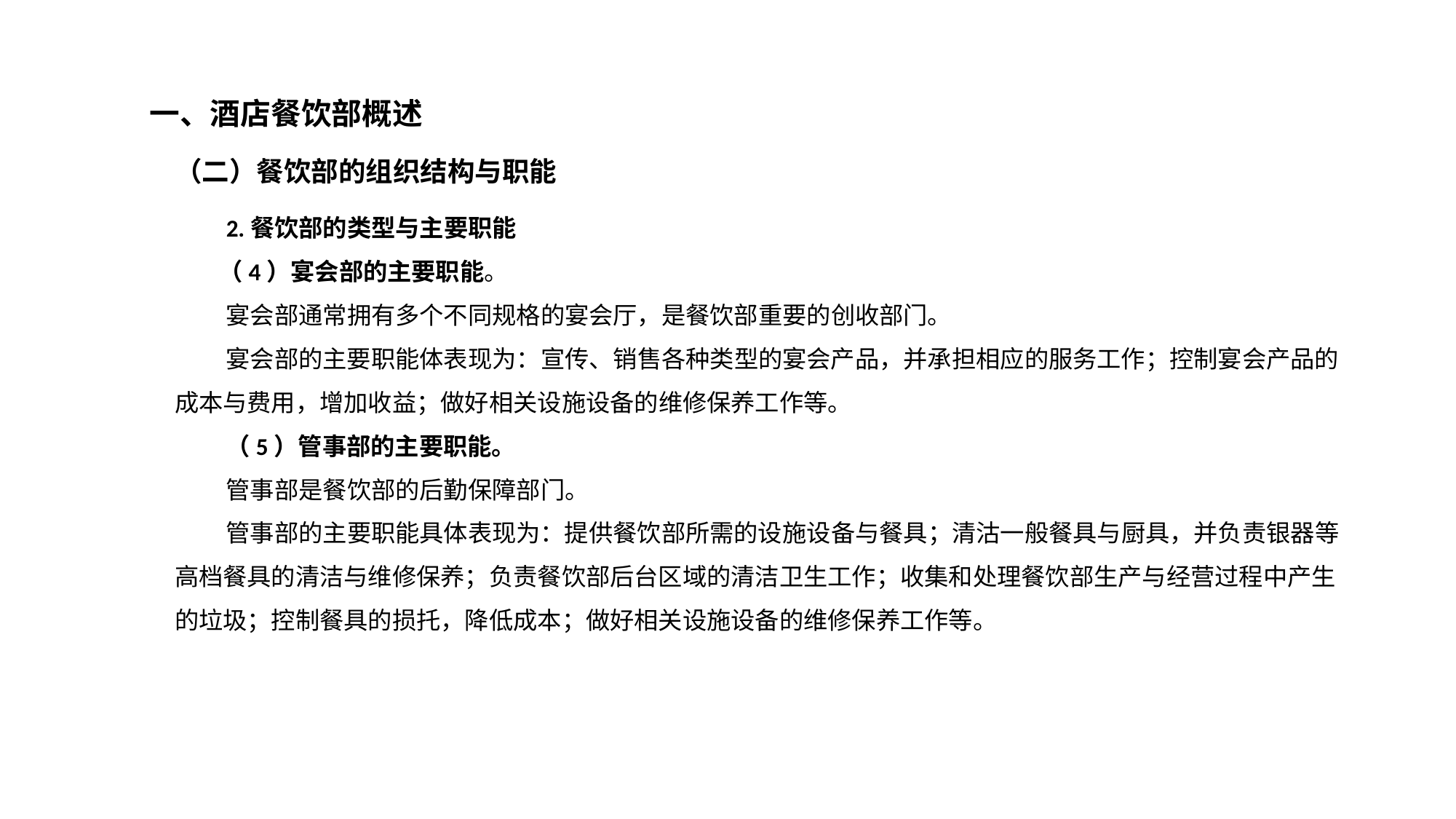

第三节    酒店餐饮部运营管理
一、酒店餐饮部概述
（二）餐饮部的组织结构与职能
2.餐饮部的类型与主要职能
       （4）宴会部的主要职能。
宴会部通常拥有多个不同规格的宴会厅，是餐饮部重要的创收部门。
宴会部的主要职能体表现为：宣传、销售各种类型的宴会产品，并承担相应的服务工作；控制宴会产品的成本与费用，增加收益；做好相关设施设备的维修保养工作等。
（5）管事部的主要职能。
管事部是餐饮部的后勤保障部门。
管事部的主要职能具体表现为：提供餐饮部所需的设施设备与餐具；清沽一般餐具与厨具，并负责银器等高档餐具的清洁与维修保养；负责餐饮部后台区域的清洁卫生工作；收集和处理餐饮部生产与经营过程中产生的垃圾；控制餐具的损托，降低成本；做好相关设施设备的维修保养工作等。